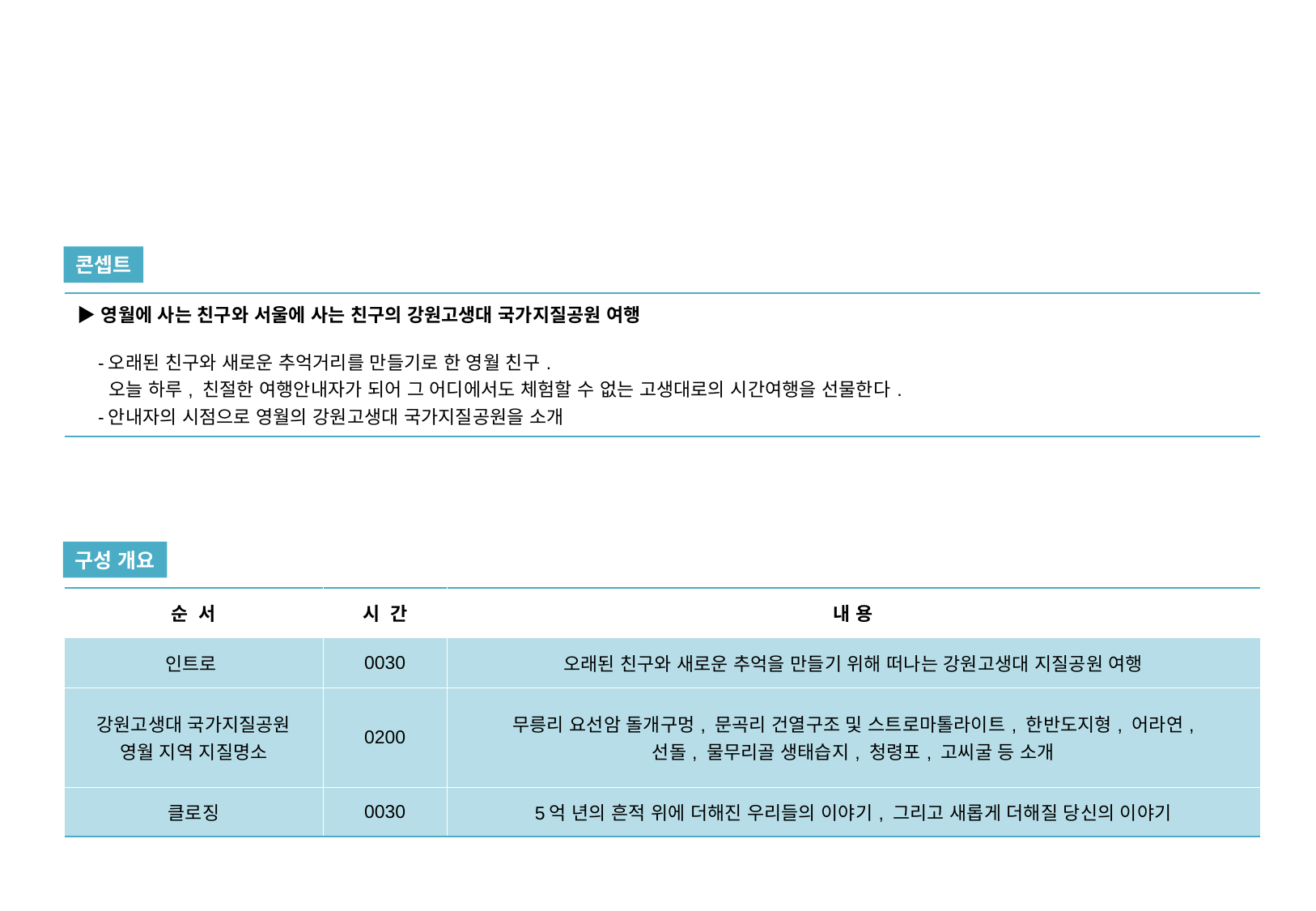

콘셉트
| ▶︎영월에 사는 친구와 서울에 사는 친구의 강원고생대 국가지질공원 여행 -오래된 친구와 새로운 추억거리를 만들기로 한 영월 친구. 오늘 하루, 친절한 여행안내자가 되어 그 어디에서도 체험할 수 없는 고생대로의 시간여행을 선물한다. -안내자의 시점으로 영월의 강원고생대 국가지질공원을 소개 |
| --- |
구성 개요
| 순 서 | 시 간 | 내 용 |
| --- | --- | --- |
| 인트로 | 0030 | 오래된 친구와 새로운 추억을 만들기 위해 떠나는 강원고생대 지질공원 여행 |
| 강원고생대 국가지질공원 영월 지역 지질명소 | 0200 | 무릉리 요선암 돌개구멍, 문곡리 건열구조 및 스트로마톨라이트, 한반도지형, 어라연, 선돌, 물무리골 생태습지, 청령포, 고씨굴 등 소개 |
| 클로징 | 0030 | 5억 년의 흔적 위에 더해진 우리들의 이야기, 그리고 새롭게 더해질 당신의 이야기 |